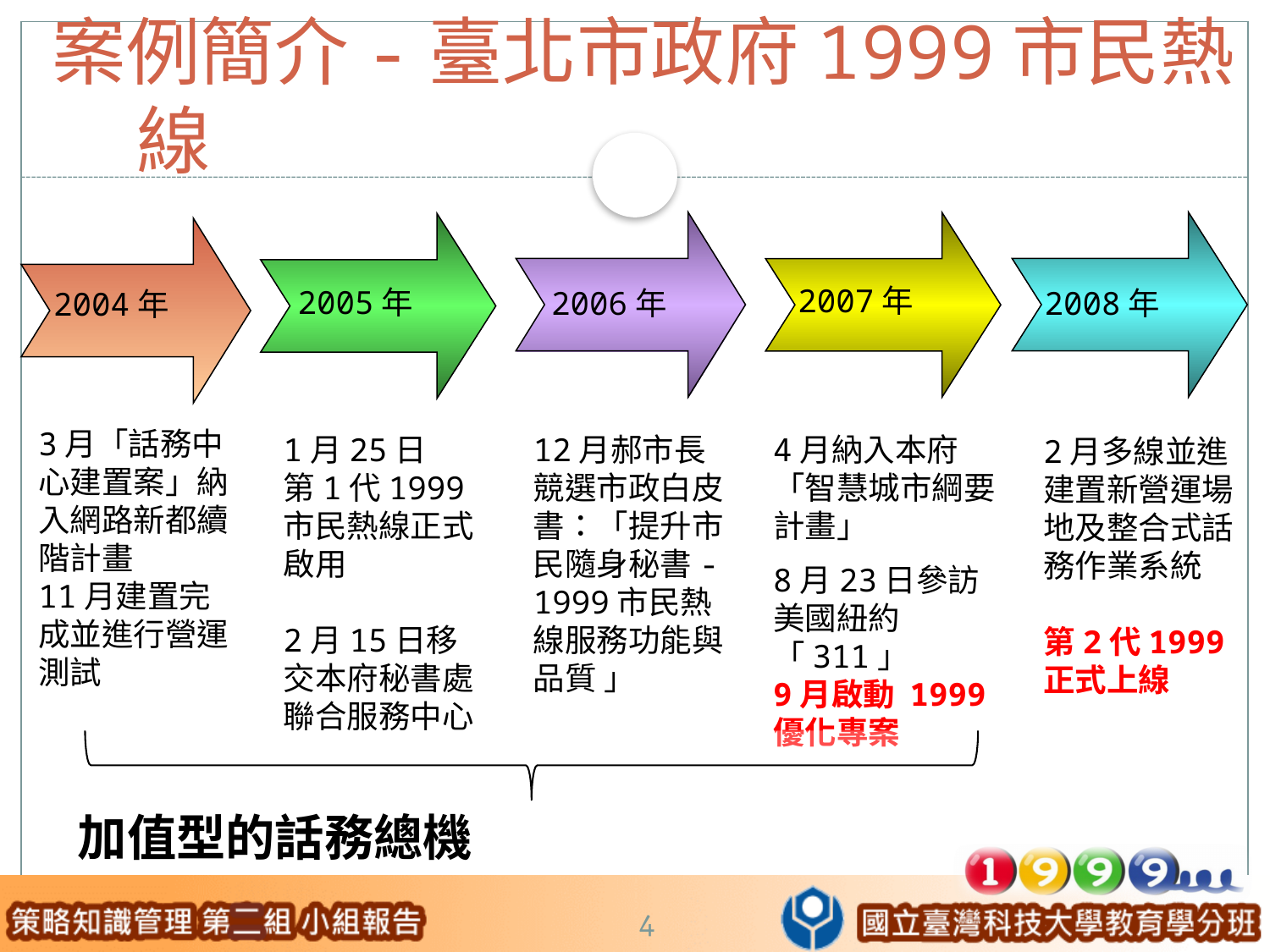

案例簡介-臺北市政府1999市民熱線

2007年
2005年
2006年
2008年
2004年

3月「話務中心建置案」納入網路新都續階計畫
11月建置完成並進行營運測試
1月25日
第1代1999市民熱線正式啟用

2月15日移交本府秘書處聯合服務中心

12月郝市長競選市政白皮書：「提升市民隨身秘書-1999市民熱線服務功能與品質 」
4月納入本府「智慧城市綱要計畫」

8月23日參訪美國紐約「311」
9月啟動 1999優化專案
2月多線並進建置新營運場地及整合式話務作業系統

第2代1999正式上線

加值型的話務總機
4